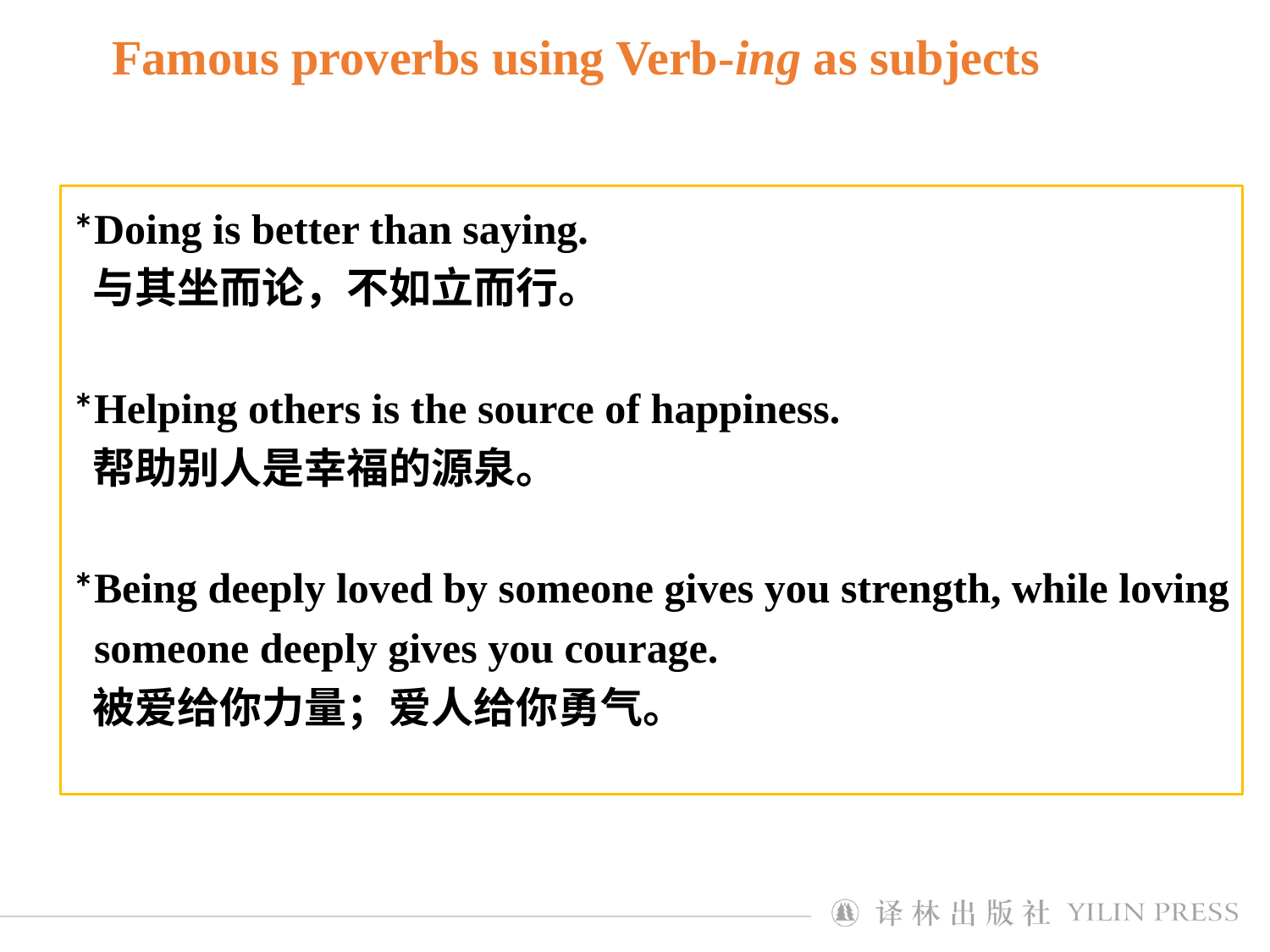

Famous proverbs using Verb-ing as subjects
*Doing is better than saying.
 与其坐而论，不如立而行。

*Helping others is the source of happiness.
 帮助别人是幸福的源泉。

*Being deeply loved by someone gives you strength, while loving
  someone deeply gives you courage.
 被爱给你力量；爱人给你勇气。